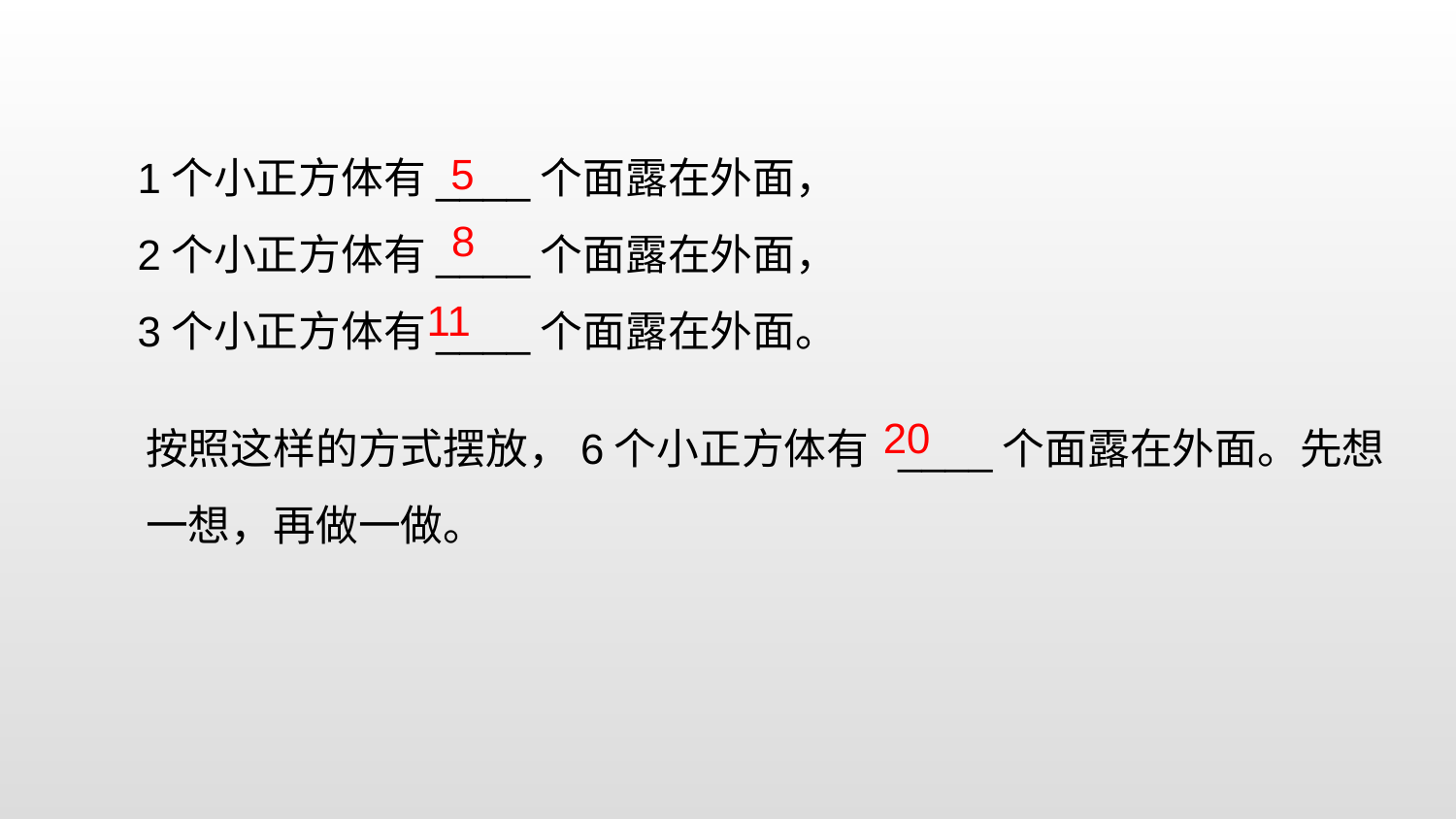

1个小正方体有____个面露在外面，
   2个小正方体有____个面露在外面，
   3个小正方体有____个面露在外面。
5
8

11
按照这样的方式摆放，6个小正方体有  ____个面露在外面。先想一想，再做一做。
20